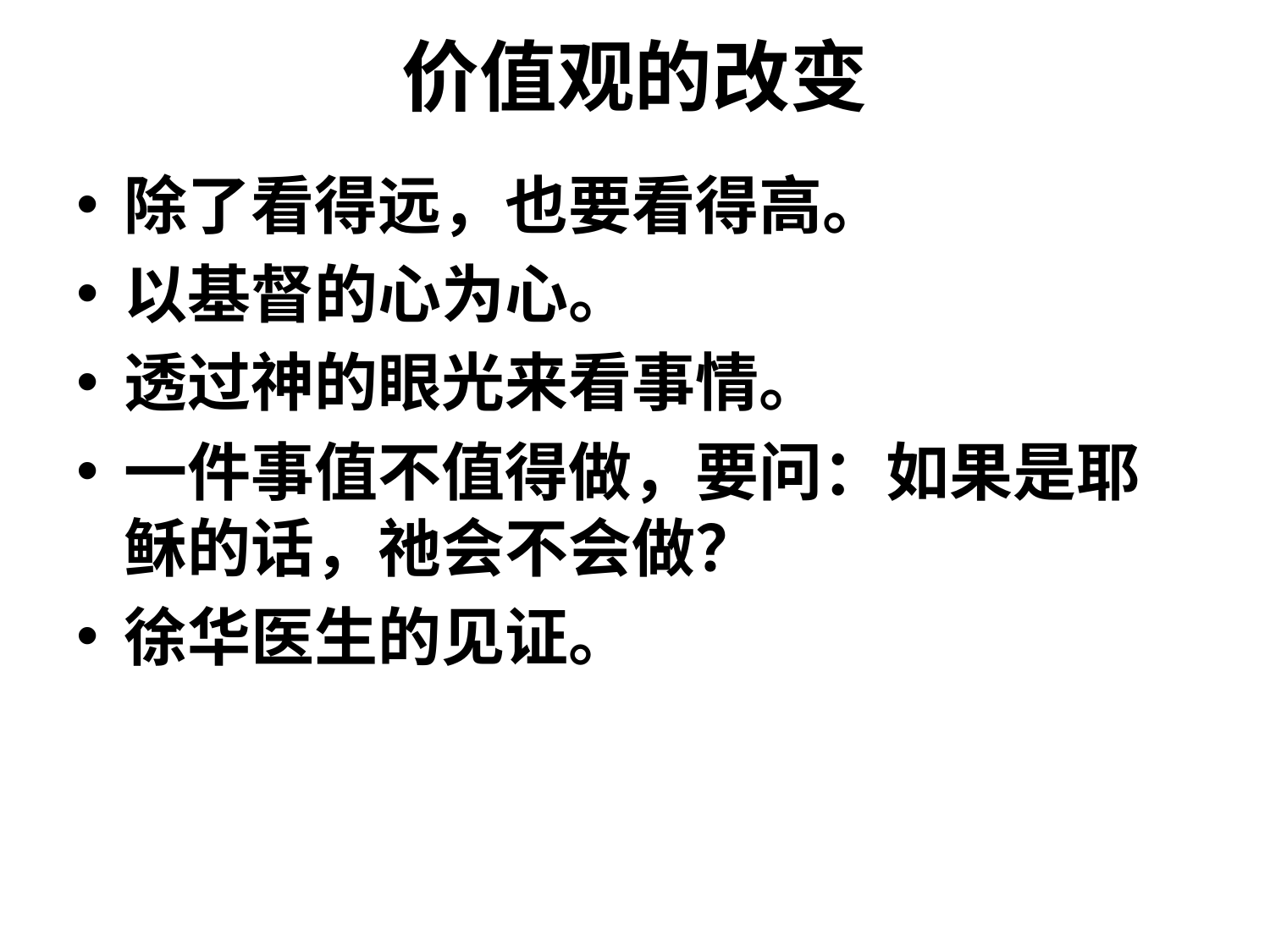

# 价值观的改变
除了看得远，也要看得高。
以基督的心为心。
透过神的眼光来看事情。
一件事值不值得做，要问：如果是耶稣的话，祂会不会做？
徐华医生的见证。